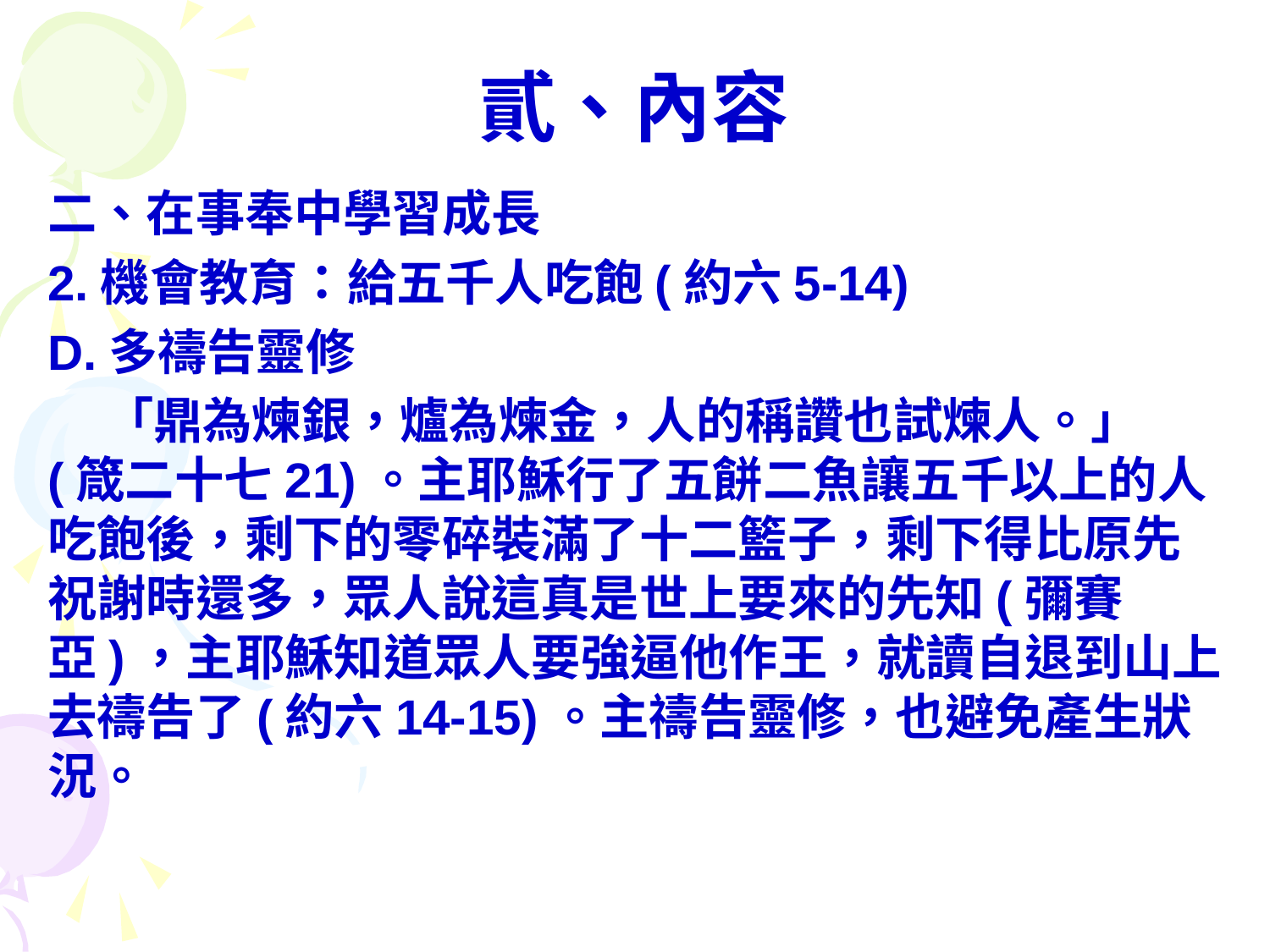

# 貳、內容
二、在事奉中學習成長
2.機會教育：給五千人吃飽(約六5-14)
D.多禱告靈修
    「鼎為煉銀，爐為煉金，人的稱讚也試煉人。」(箴二十七21)。主耶穌行了五餅二魚讓五千以上的人吃飽後，剩下的零碎裝滿了十二籃子，剩下得比原先祝謝時還多，眾人說這真是世上要來的先知(彌賽亞)，主耶穌知道眾人要強逼他作王，就讀自退到山上去禱告了(約六14-15)。主禱告靈修，也避免產生狀況。